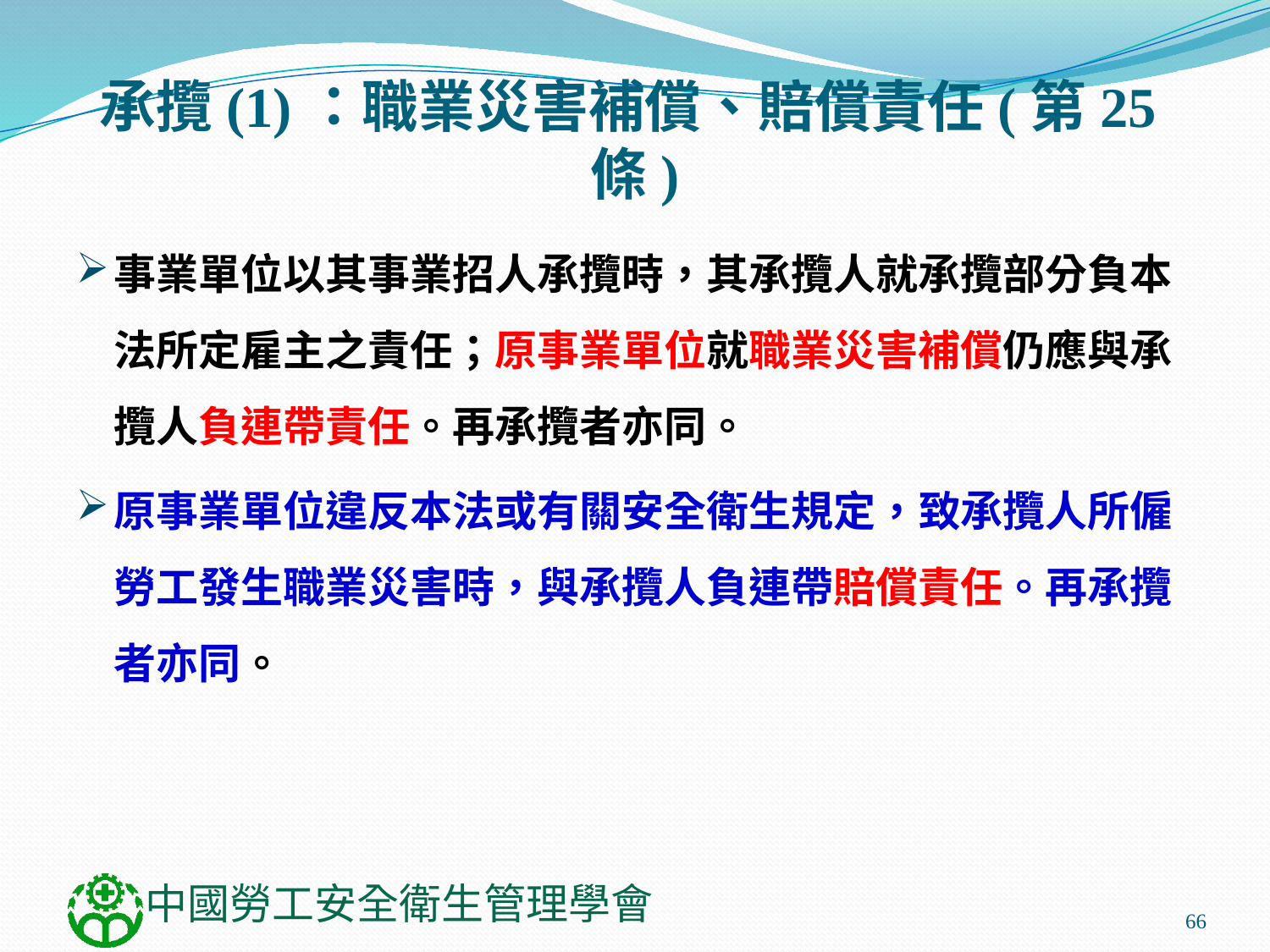

# 承攬(1)：職業災害補償、賠償責任(第25條)
事業單位以其事業招人承攬時，其承攬人就承攬部分負本法所定雇主之責任；原事業單位就職業災害補償仍應與承攬人負連帶責任。再承攬者亦同。
原事業單位違反本法或有關安全衛生規定，致承攬人所僱勞工發生職業災害時，與承攬人負連帶賠償責任。再承攬者亦同。

66